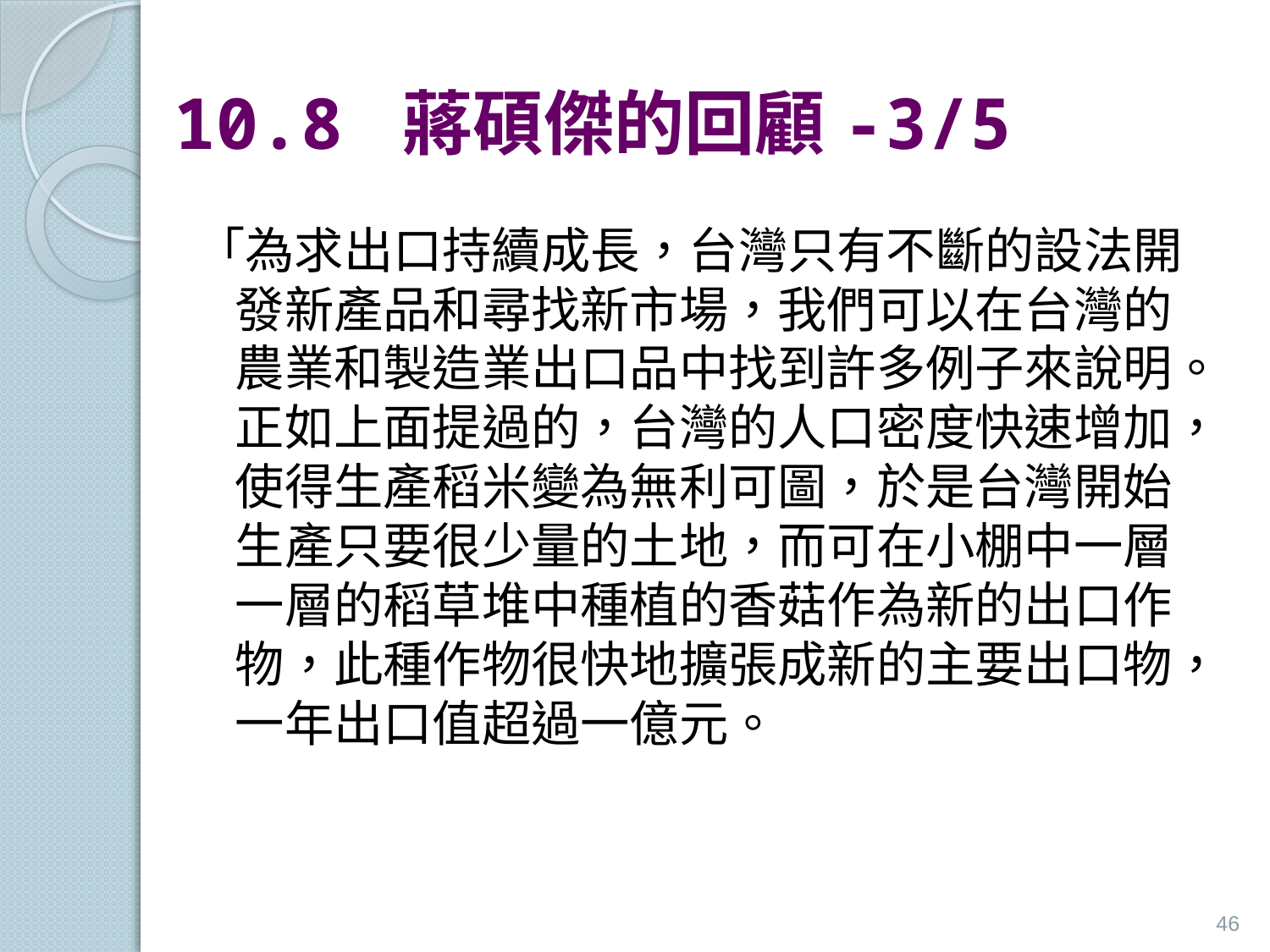

# 10.8 蔣碩傑的回顧-3/5
「為求出口持續成長，台灣只有不斷的設法開發新產品和尋找新市場，我們可以在台灣的農業和製造業出口品中找到許多例子來說明。正如上面提過的，台灣的人口密度快速增加，使得生產稻米變為無利可圖，於是台灣開始生產只要很少量的土地，而可在小棚中一層一層的稻草堆中種植的香菇作為新的出口作物，此種作物很快地擴張成新的主要出口物，一年出口值超過一億元。
46